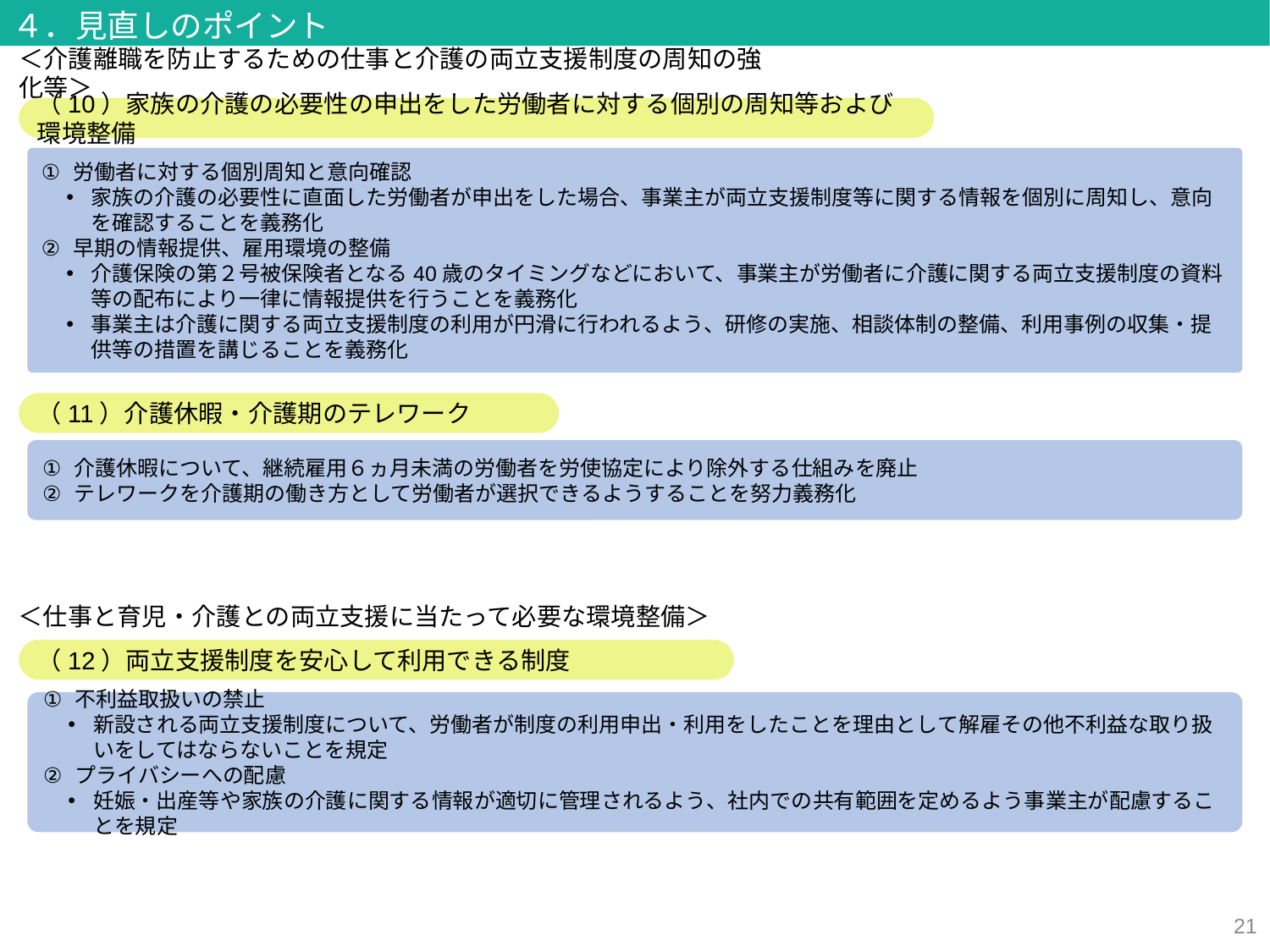

４．見直しのポイント
＜介護離職を防止するための仕事と介護の両立支援制度の周知の強化等＞
（10）家族の介護の必要性の申出をした労働者に対する個別の周知等および環境整備
労働者に対する個別周知と意向確認
家族の介護の必要性に直面した労働者が申出をした場合、事業主が両立支援制度等に関する情報を個別に周知し、意向を確認することを義務化
早期の情報提供、雇用環境の整備
介護保険の第２号被保険者となる40歳のタイミングなどにおいて、事業主が労働者に介護に関する両立支援制度の資料等の配布により一律に情報提供を行うことを義務化
事業主は介護に関する両立支援制度の利用が円滑に行われるよう、研修の実施、相談体制の整備、利用事例の収集・提供等の措置を講じることを義務化
（11）介護休暇・介護期のテレワーク
介護休暇について、継続雇用６ヵ月未満の労働者を労使協定により除外する仕組みを廃止
テレワークを介護期の働き方として労働者が選択できるようすることを努力義務化
＜仕事と育児・介護との両立支援に当たって必要な環境整備＞
（12）両立支援制度を安心して利用できる制度
不利益取扱いの禁止
新設される両立支援制度について、労働者が制度の利用申出・利用をしたことを理由として解雇その他不利益な取り扱いをしてはならないことを規定
プライバシーへの配慮
妊娠・出産等や家族の介護に関する情報が適切に管理されるよう、社内での共有範囲を定めるよう事業主が配慮することを規定
21